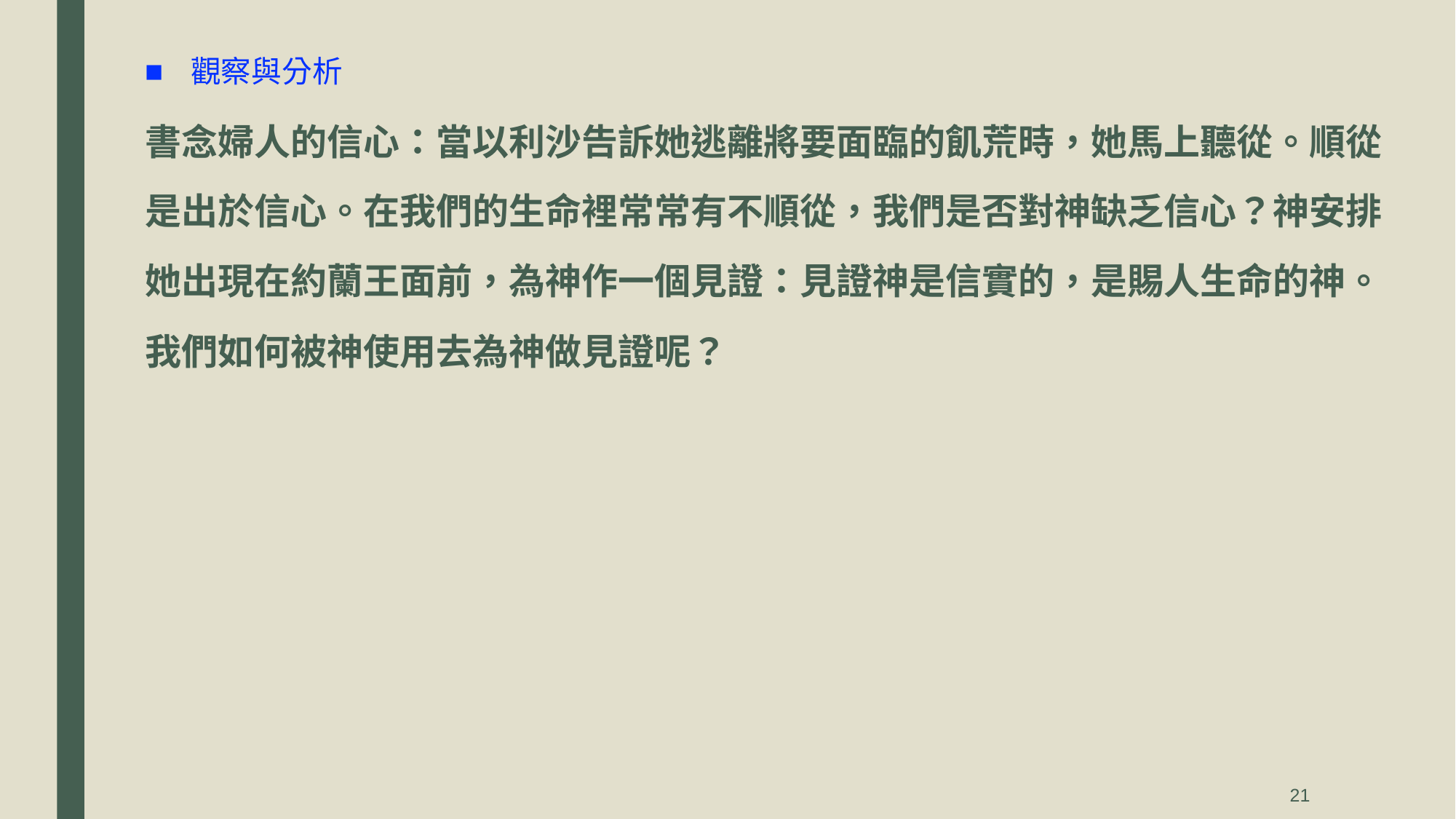

觀察與分析
書念婦人的信心：當以利沙告訴她逃離將要面臨的飢荒時，她馬上聽從。順從是出於信心。在我們的生命裡常常有不順從，我們是否對神缺乏信心？神安排她出現在約蘭王面前，為神作一個見證：見證神是信實的，是賜人生命的神。我們如何被神使用去為神做見證呢？
21